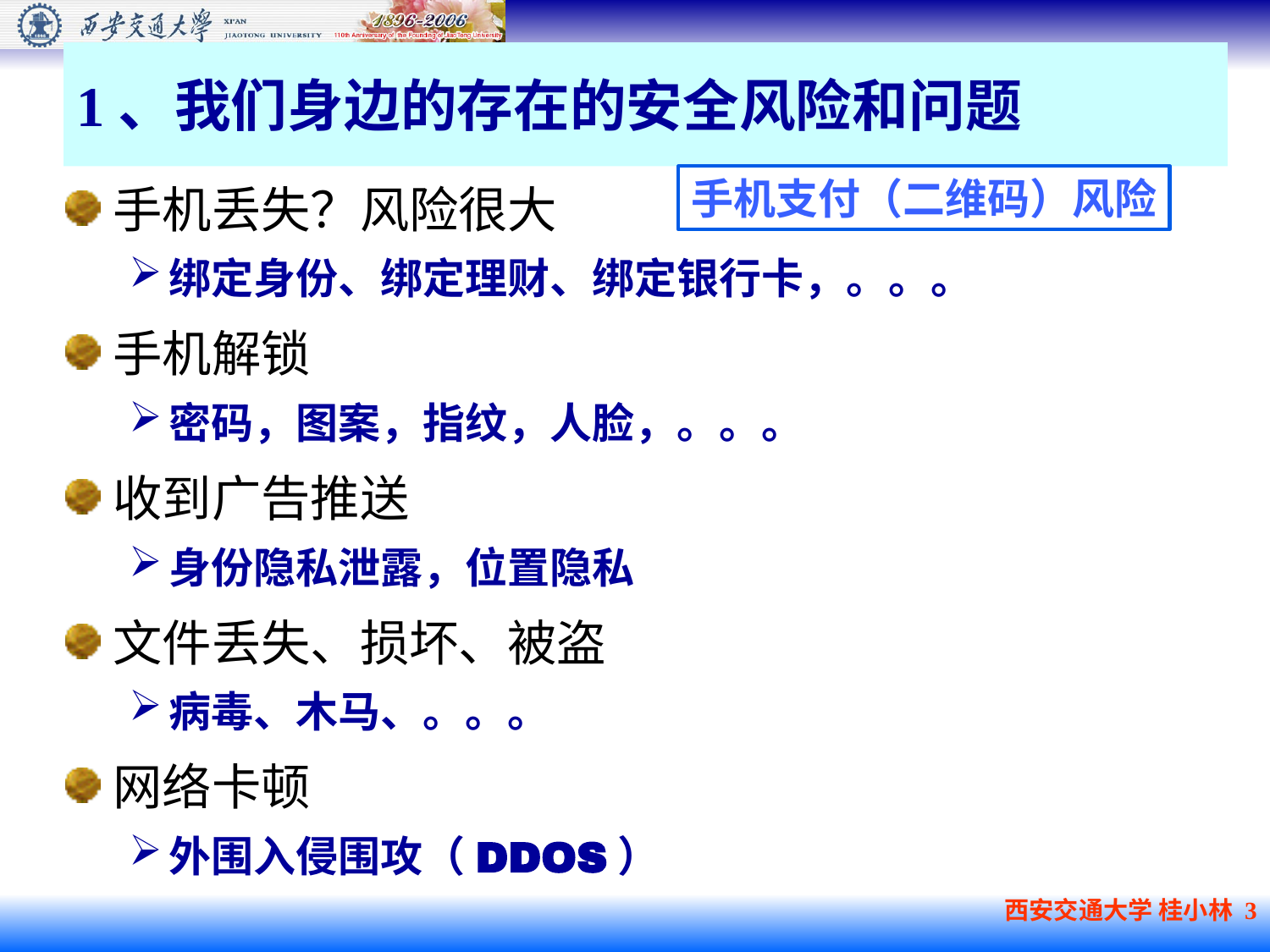

# 1、我们身边的存在的安全风险和问题
手机丢失？风险很大
绑定身份、绑定理财、绑定银行卡，。。。
手机解锁
密码，图案，指纹，人脸，。。。
收到广告推送
身份隐私泄露，位置隐私
文件丢失、损坏、被盗
病毒、木马、。。。
网络卡顿
外围入侵围攻（DDOS）

手机支付（二维码）风险
西安交通大学 桂小林 3